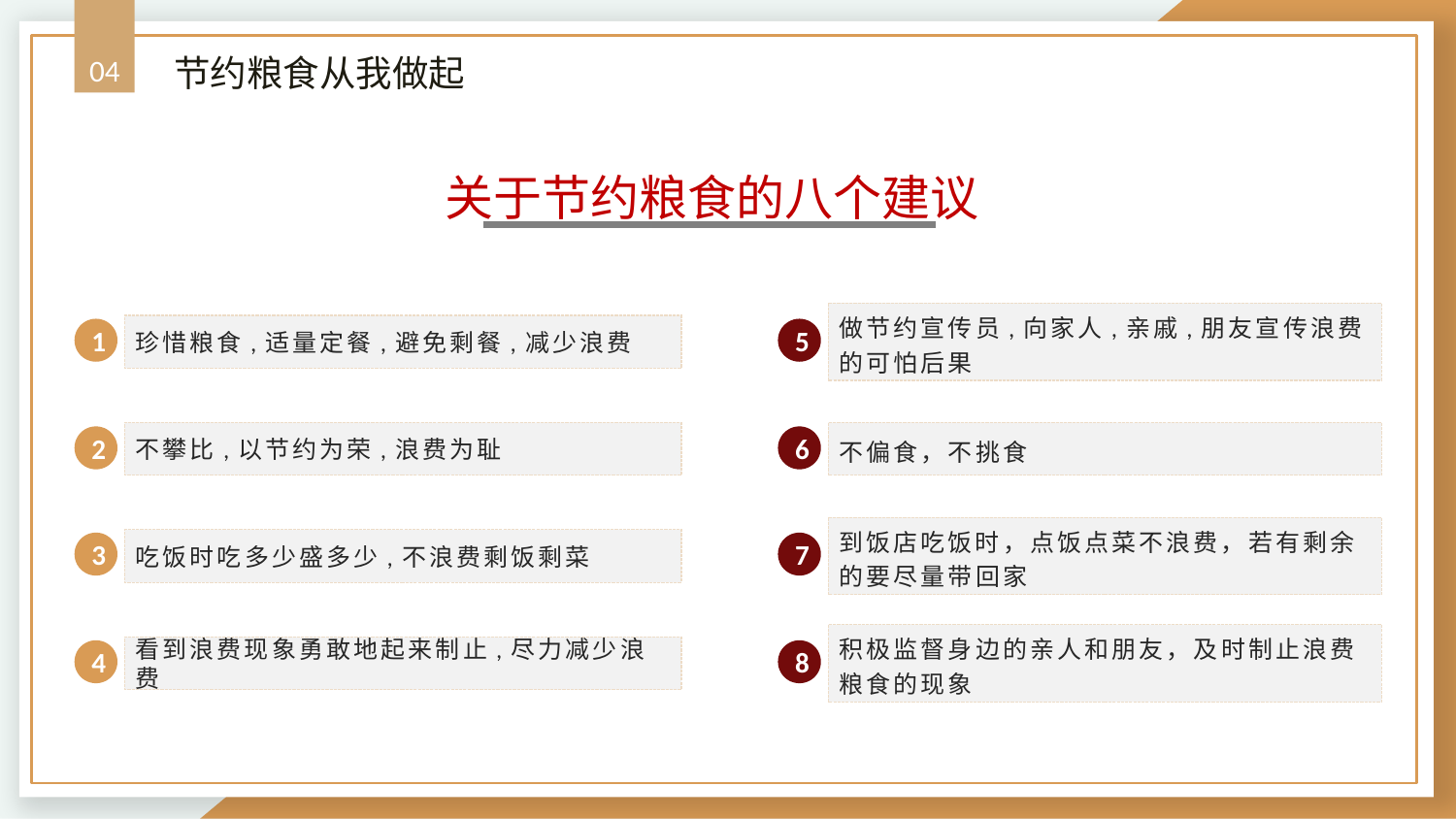

节约粮食从我做起
04
关于节约粮食的八个建议
做节约宣传员,向家人,亲戚,朋友宣传浪费的可怕后果
珍惜粮食,适量定餐,避免剩餐,减少浪费
1
5
不攀比,以节约为荣,浪费为耻
不偏食，不挑食
2
6
到饭店吃饭时，点饭点菜不浪费，若有剩余的要尽量带回家
吃饭时吃多少盛多少,不浪费剩饭剩菜
3
7
积极监督身边的亲人和朋友，及时制止浪费粮食的现象
看到浪费现象勇敢地起来制止,尽力减少浪费
4
8